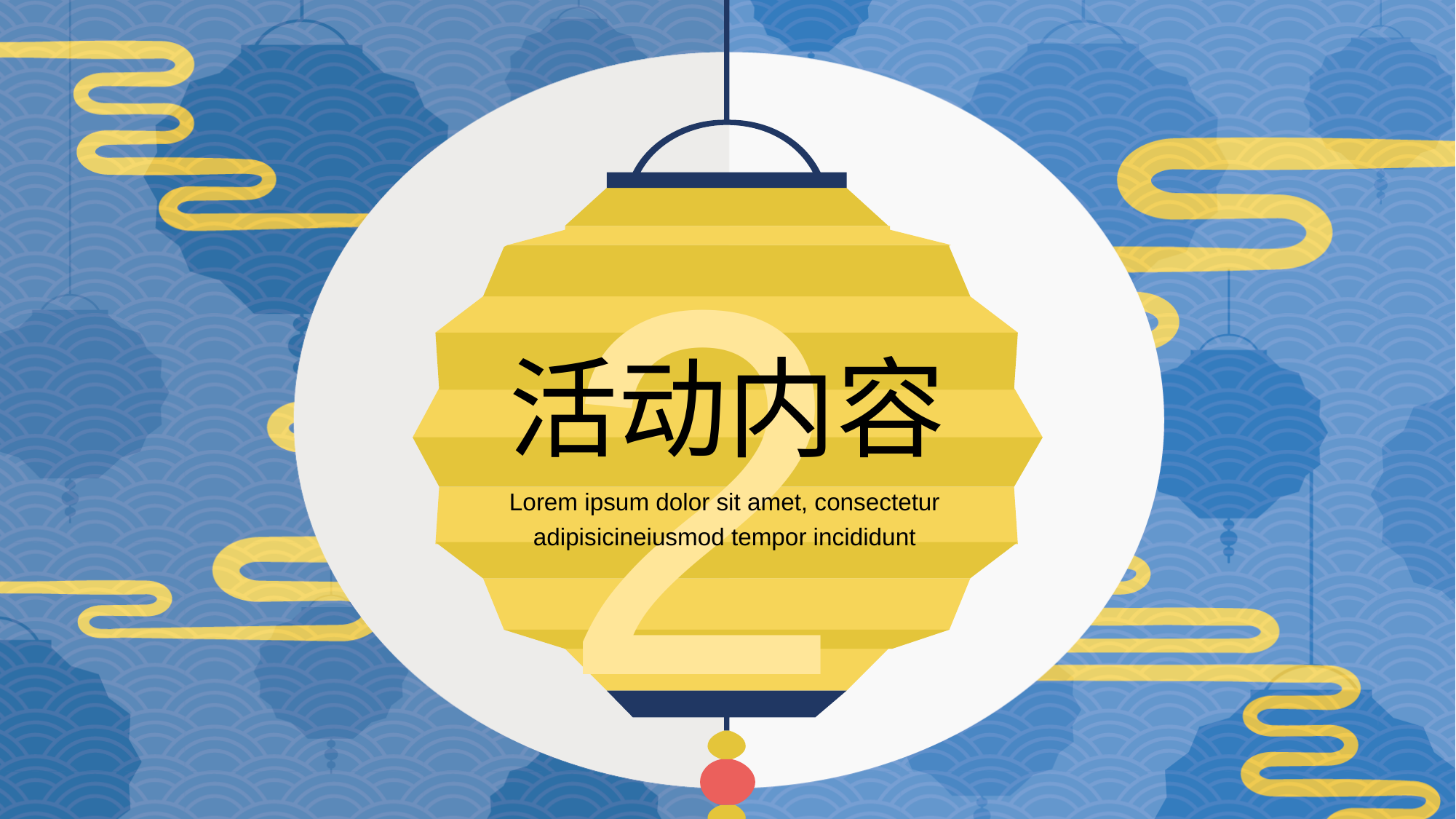

2
活动内容
Lorem ipsum dolor sit amet, consectetur adipisicineiusmod tempor incididunt